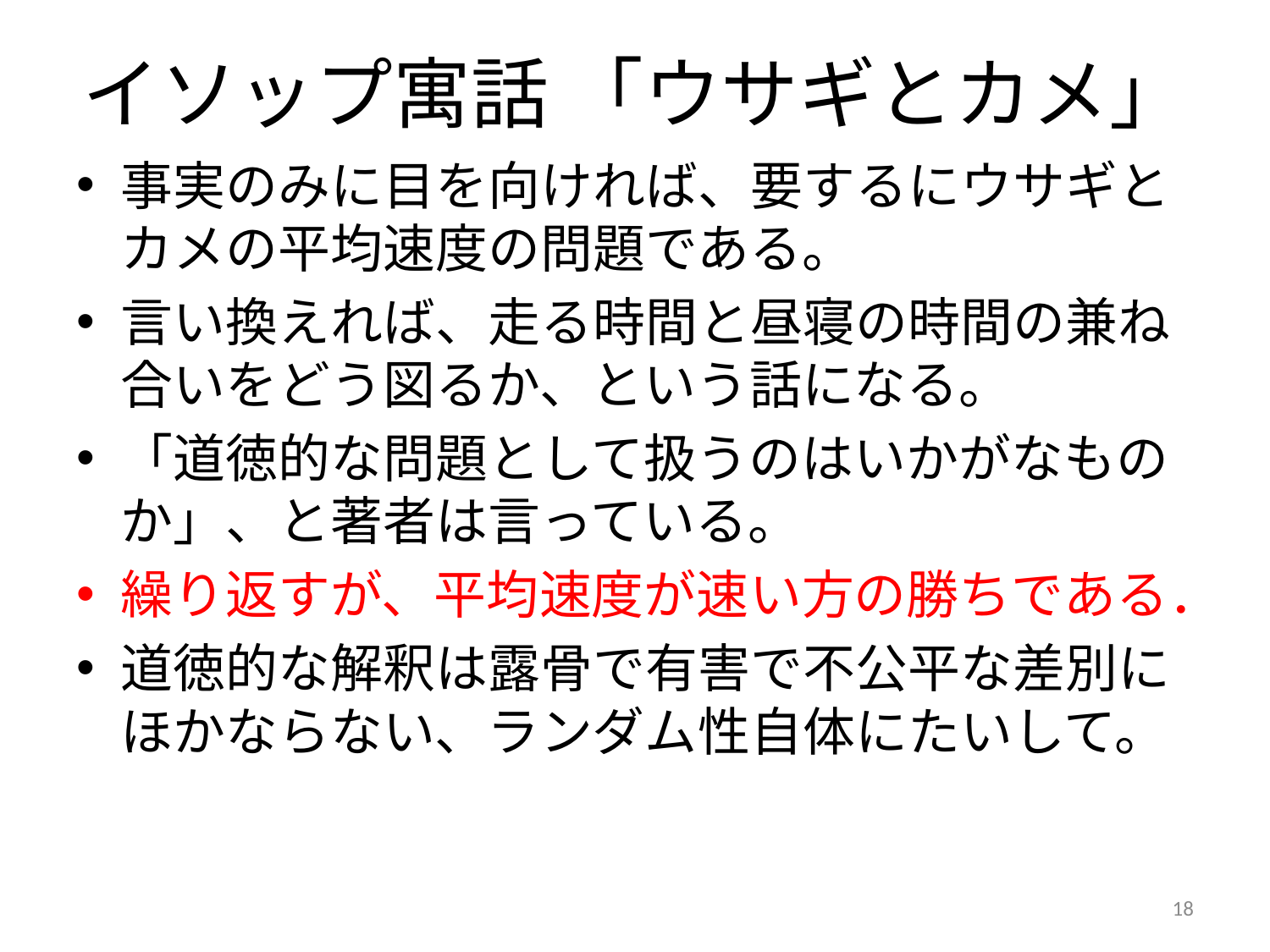

# イソップ寓話 「ウサギとカメ」
事実のみに目を向ければ、要するにウサギとカメの平均速度の問題である。
言い換えれば、走る時間と昼寝の時間の兼ね合いをどう図るか、という話になる。
「道徳的な問題として扱うのはいかがなものか」、と著者は言っている。
繰り返すが、平均速度が速い方の勝ちである．
道徳的な解釈は露骨で有害で不公平な差別にほかならない、ランダム性自体にたいして。
18